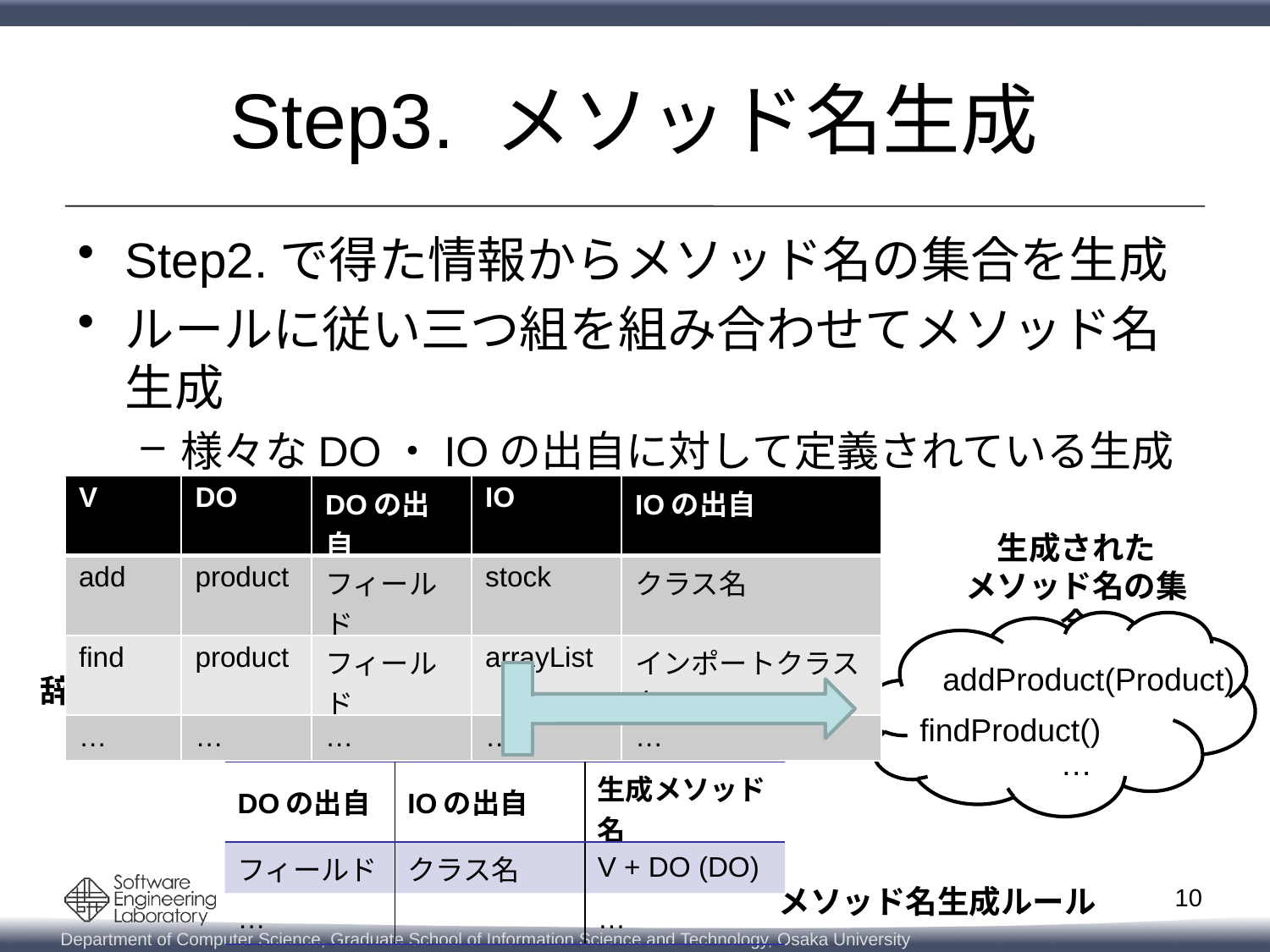

# Step3. メソッド名生成
Step2.で得た情報からメソッド名の集合を生成
ルールに従い三つ組を組み合わせてメソッド名生成
様々なDO・IOの出自に対して定義されている生成ルールを使用
| V | DO | DOの出自 | IO | IOの出自 |
| --- | --- | --- | --- | --- |
| add | product | フィールド | stock | クラス名 |
| find | product | フィールド | arrayList | インポートクラス名 |
| … | … | … | … | … |
生成された
メソッド名の集合

addProduct(Product)
辞書検索で得られた情報

findProduct()
…
| DOの出自 | IOの出自 | 生成メソッド名 |
| --- | --- | --- |
| フィールド | クラス名 | V + DO (DO) |
| … |  | … |
10
メソッド名生成ルール